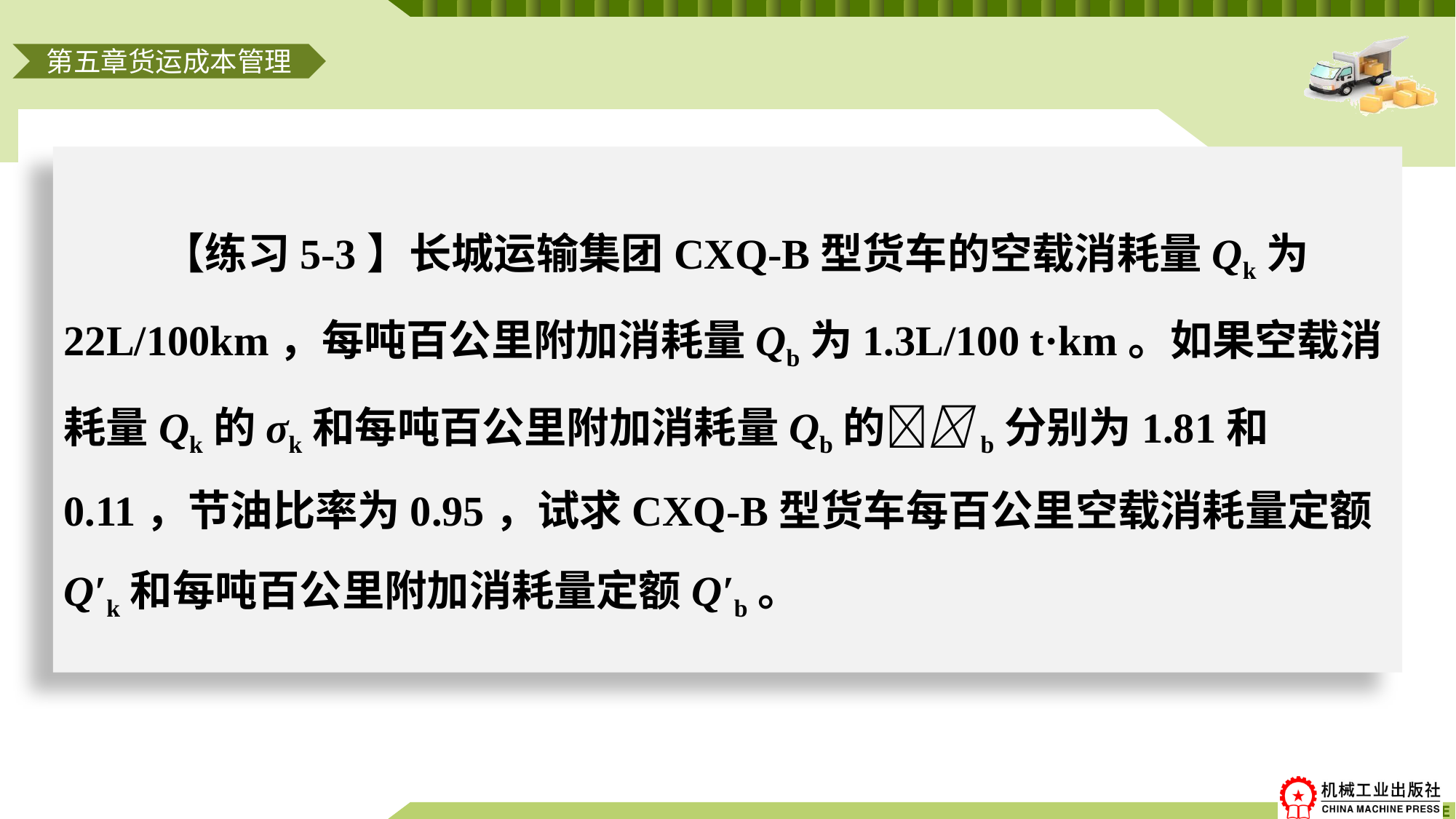

第五章货运成本管理
# 【练习5-3】长城运输集团CXQ-B型货车的空载消耗量Qk为22L/100km，每吨百公里附加消耗量Qb为1.3L/100 t·km。如果空载消耗量Qk的σk和每吨百公里附加消耗量Qb的 σb分别为1.81和0.11，节油比率为0.95，试求CXQ-B型货车每百公里空载消耗量定额Q′k和每吨百公里附加消耗量定额Q′b。